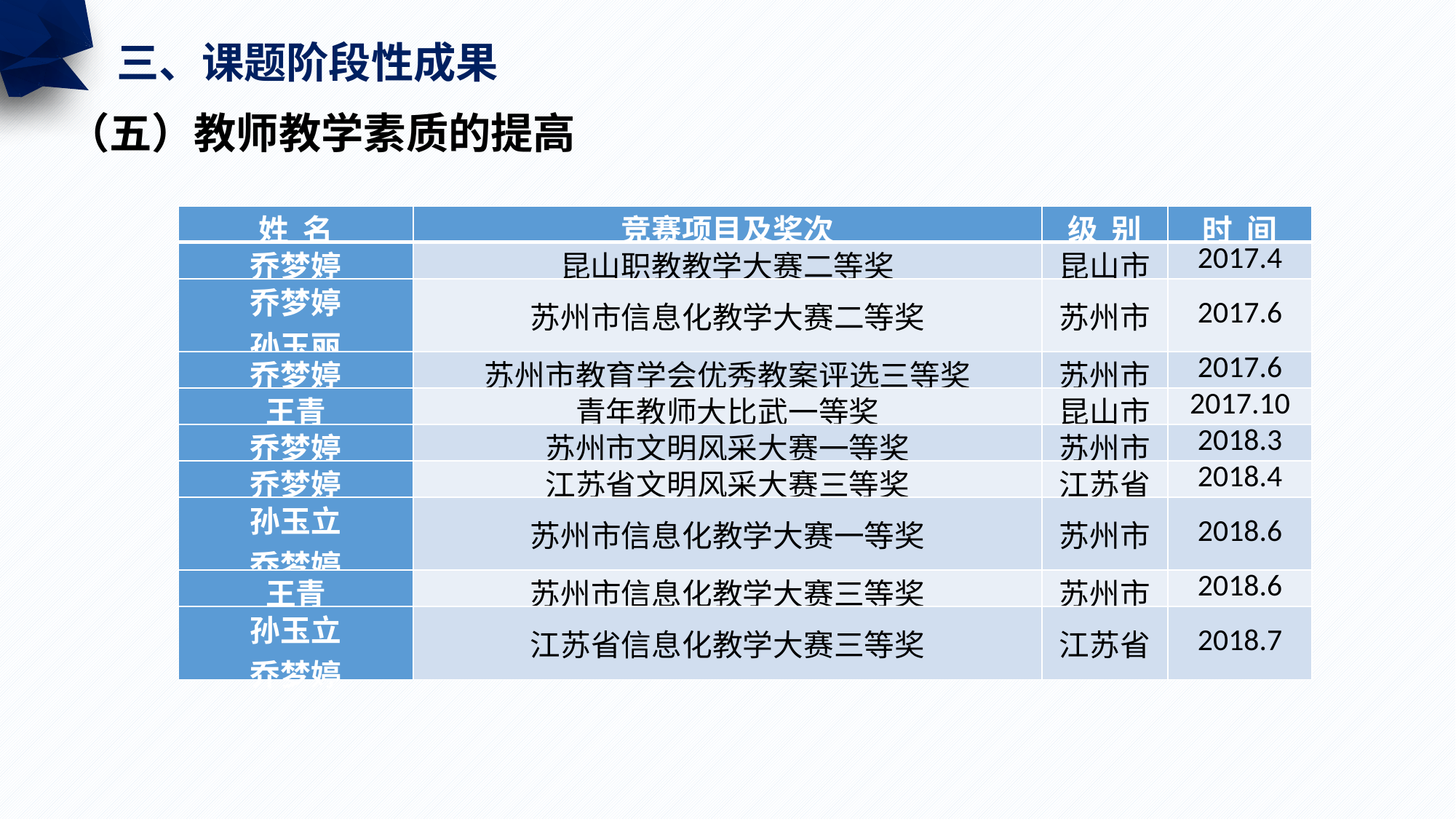

三、课题阶段性成果
（五）教师教学素质的提高
| 姓 名 | 竞赛项目及奖次 | 级 别 | 时 间 |
| --- | --- | --- | --- |
| 乔梦婷 | 昆山职教教学大赛二等奖 | 昆山市 | 2017.4 |
| 乔梦婷 孙玉丽 | 苏州市信息化教学大赛二等奖 | 苏州市 | 2017.6 |
| 乔梦婷 | 苏州市教育学会优秀教案评选三等奖 | 苏州市 | 2017.6 |
| 王青 | 青年教师大比武一等奖 | 昆山市 | 2017.10 |
| 乔梦婷 | 苏州市文明风采大赛一等奖 | 苏州市 | 2018.3 |
| 乔梦婷 | 江苏省文明风采大赛三等奖 | 江苏省 | 2018.4 |
| 孙玉立 乔梦婷 | 苏州市信息化教学大赛一等奖 | 苏州市 | 2018.6 |
| 王青 | 苏州市信息化教学大赛三等奖 | 苏州市 | 2018.6 |
| 孙玉立 乔梦婷 | 江苏省信息化教学大赛三等奖 | 江苏省 | 2018.7 |